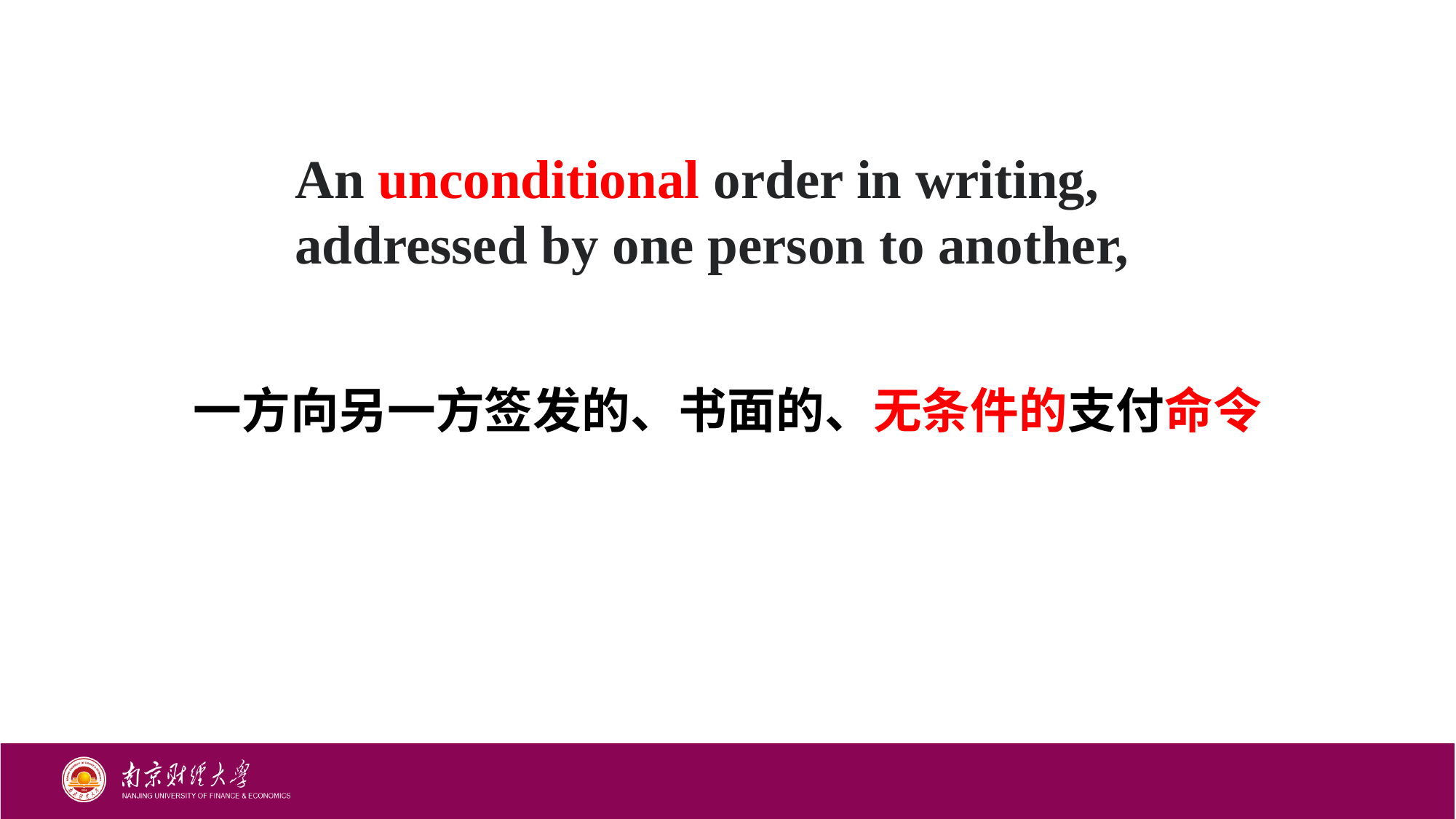

An unconditional order in writing,
addressed by one person to another,
一方向另一方签发的、书面的、无条件的支付命令